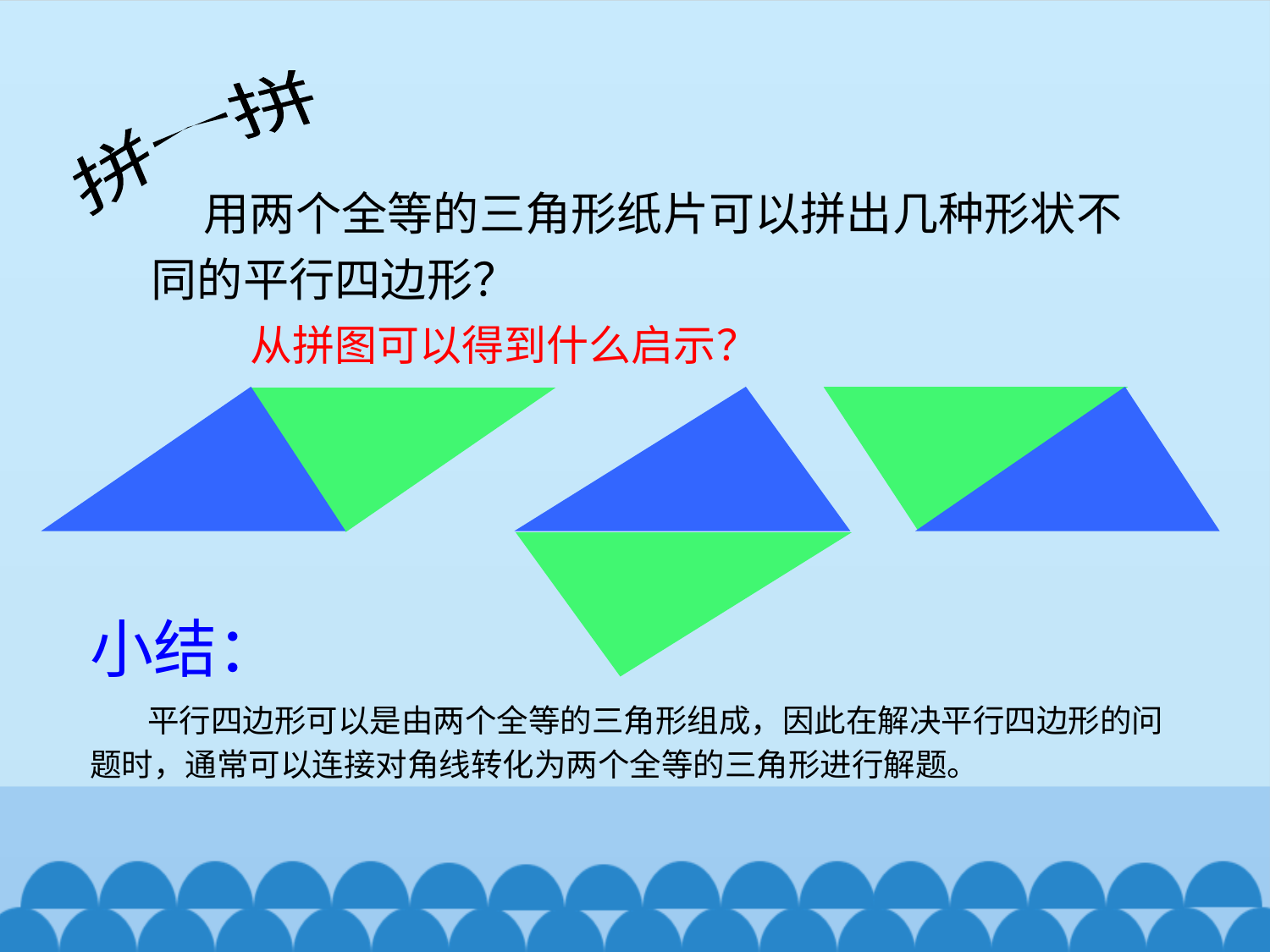

拼一拼
    用两个全等的三角形纸片可以拼出几种形状不同的平行四边形？
从拼图可以得到什么启示？

小结：
     平行四边形可以是由两个全等的三角形组成，因此在解决平行四边形的问题时，通常可以连接对角线转化为两个全等的三角形进行解题。